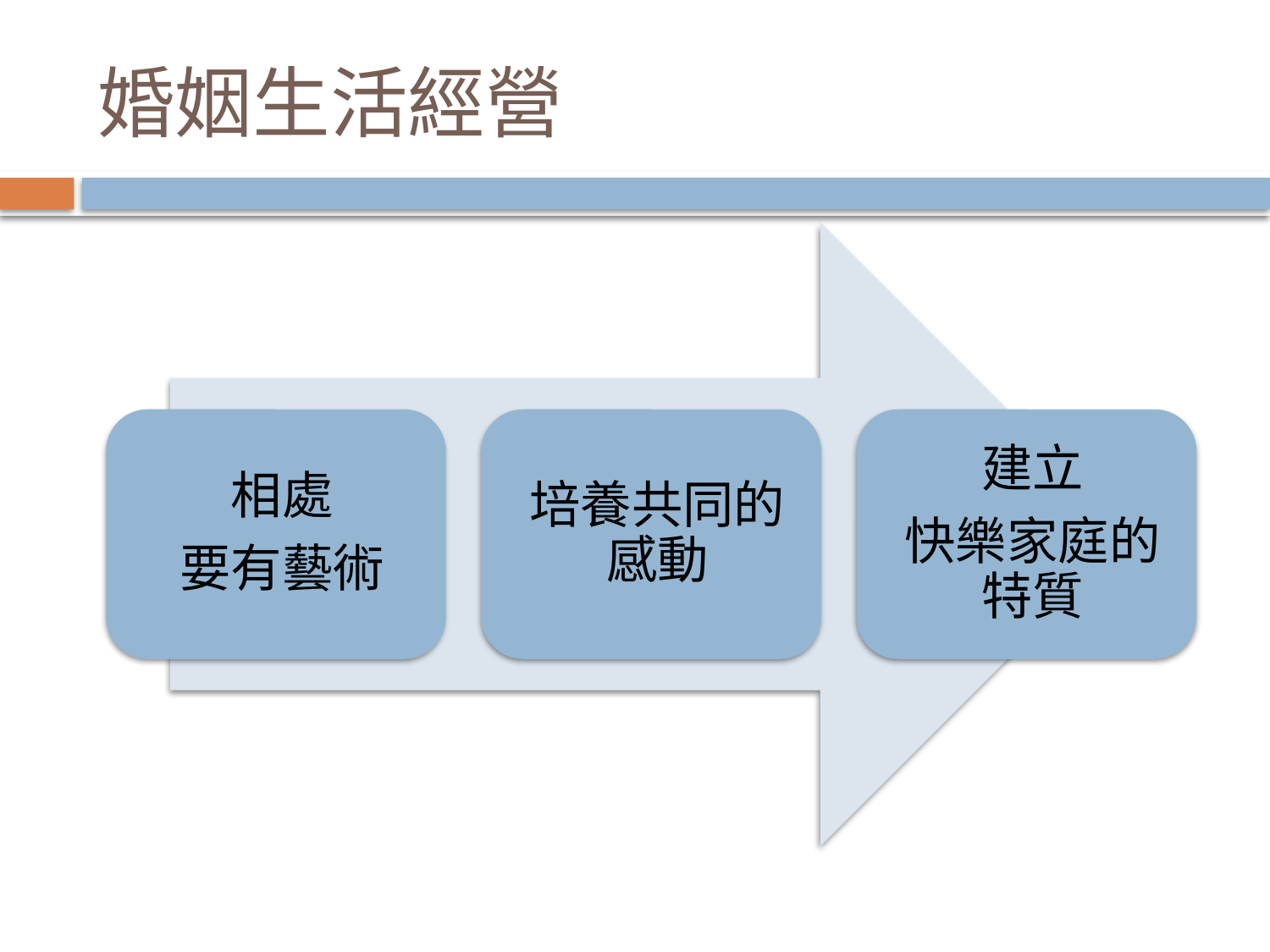

# 婚姻生活經營
相處
要有藝術
培養共同的感動
建立
快樂家庭的特質